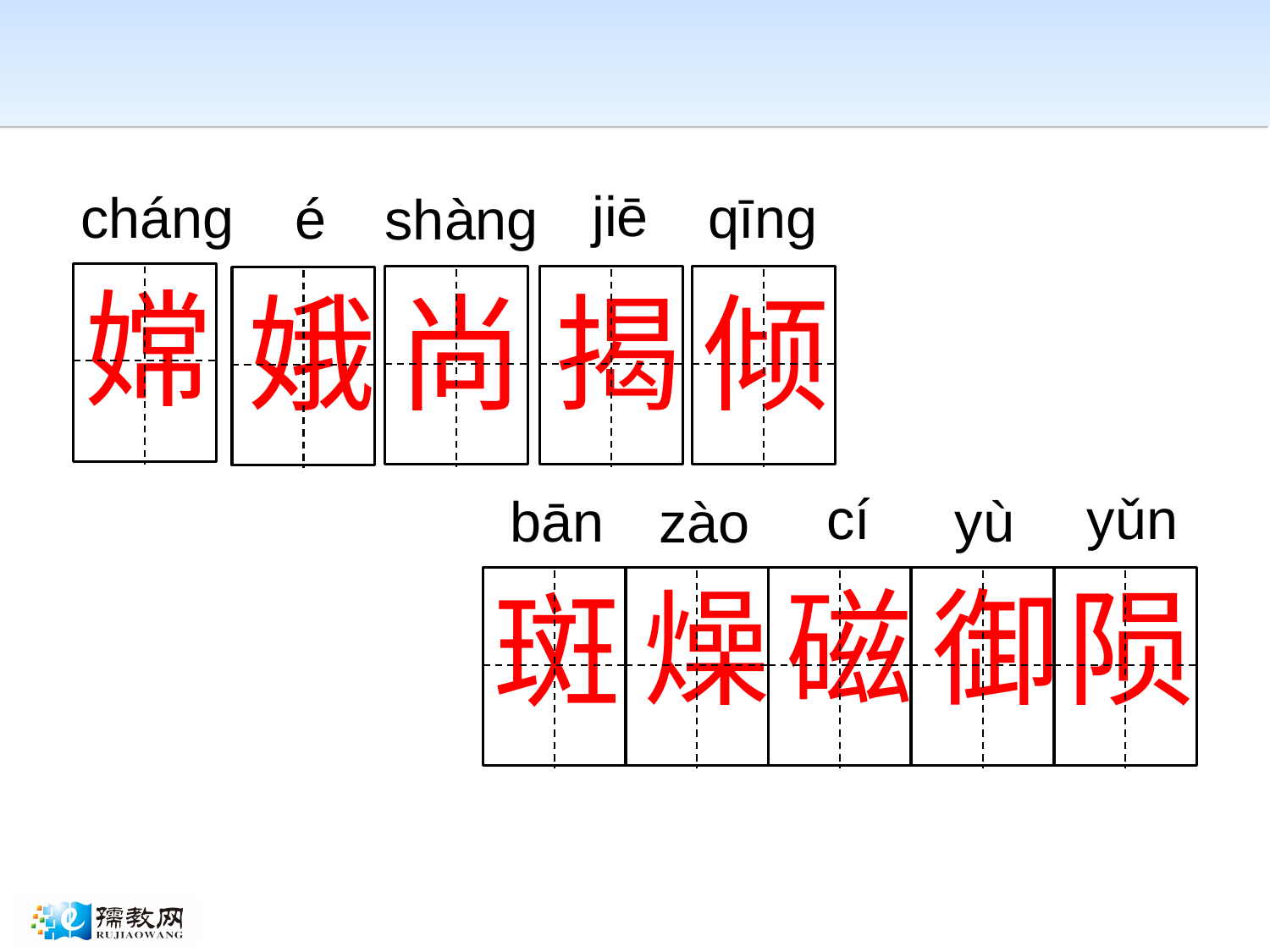

jiē
cháng
qīng
é
shàng

嫦

娥
尚
揭
倾
cí
yǔn
bān
yù
zào
燥
磁
御
陨
斑